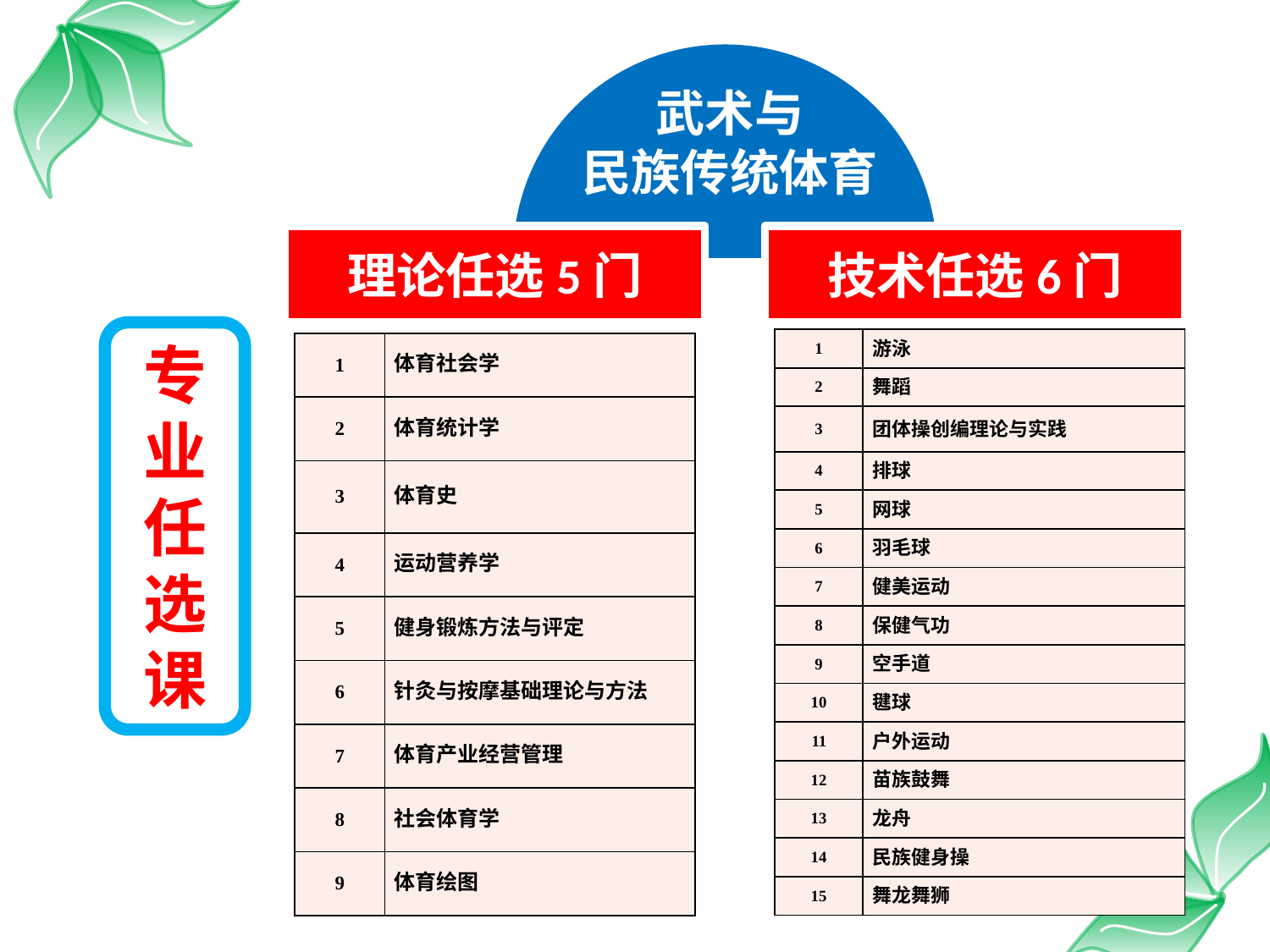

武术与
民族传统体育
体育教育
理论任选5门
技术任选6门
专业任选课
| 1 | 游泳 |
| --- | --- |
| 2 | 舞蹈 |
| 3 | 团体操创编理论与实践 |
| 4 | 排球 |
| 5 | 网球 |
| 6 | 羽毛球 |
| 7 | 健美运动 |
| 8 | 保健气功 |
| 9 | 空手道 |
| 10 | 毽球 |
| 11 | 户外运动 |
| 12 | 苗族鼓舞 |
| 13 | 龙舟 |
| 14 | 民族健身操 |
| 15 | 舞龙舞狮 |
| 1 | 体育社会学 |
| --- | --- |
| 2 | 体育统计学 |
| 3 | 体育史 |
| 4 | 运动营养学 |
| 5 | 健身锻炼方法与评定 |
| 6 | 针灸与按摩基础理论与方法 |
| 7 | 体育产业经营管理 |
| 8 | 社会体育学 |
| 9 | 体育绘图 |